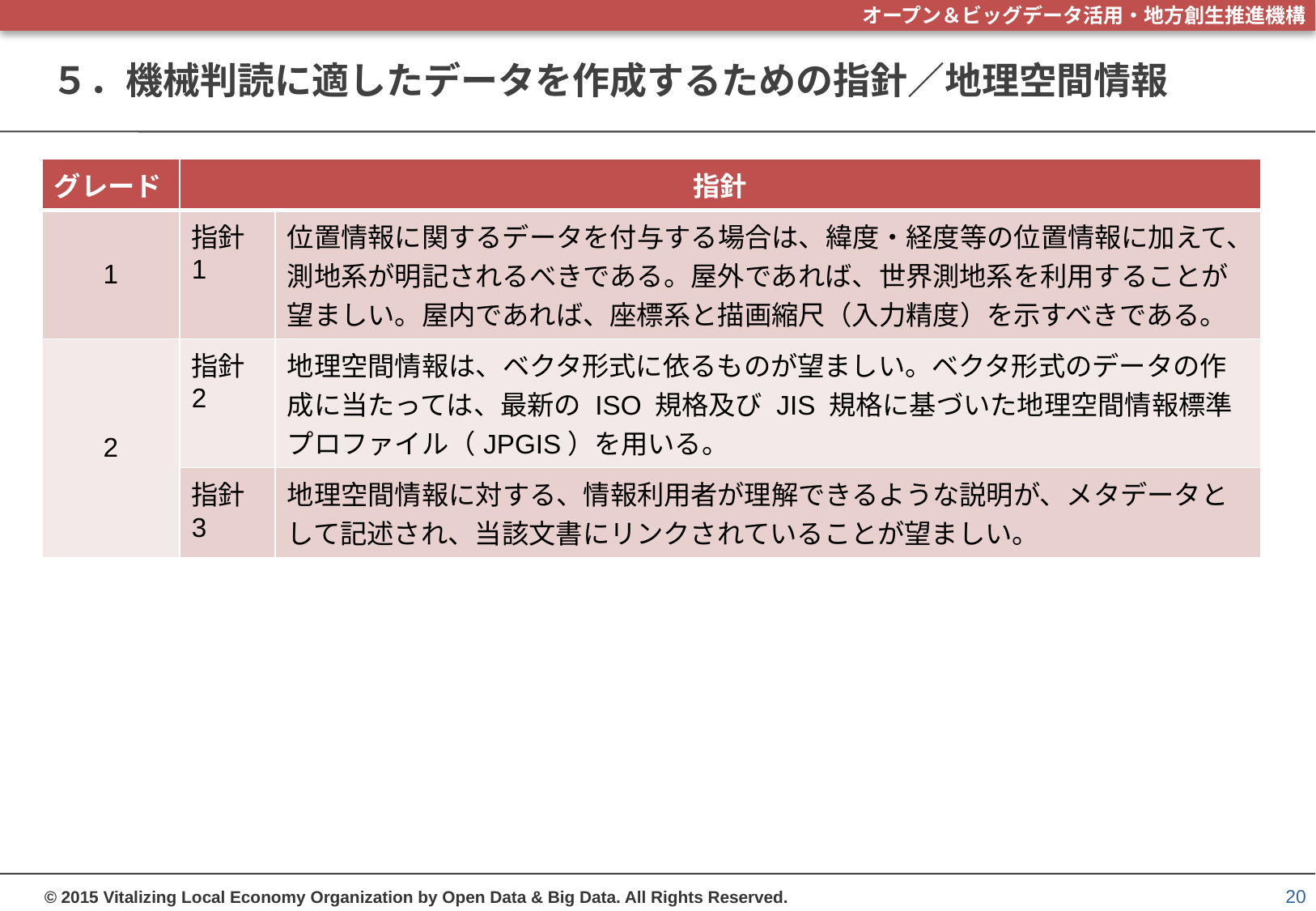

# ５．機械判読に適したデータを作成するための指針／地理空間情報
| グレード | 指針 |  |
| --- | --- | --- |
| 1 | 指針1 | 位置情報に関するデータを付与する場合は、緯度・経度等の位置情報に加えて、測地系が明記されるべきである。屋外であれば、世界測地系を利用することが望ましい。屋内であれば、座標系と描画縮尺（入力精度）を示すべきである。 |
| 2 | 指針2 | 地理空間情報は、ベクタ形式に依るものが望ましい。ベクタ形式のデータの作成に当たっては、最新の ISO 規格及び JIS 規格に基づいた地理空間情報標準プロファイル（JPGIS）を用いる。 |
|  | 指針3 | 地理空間情報に対する、情報利用者が理解できるような説明が、メタデータとして記述され、当該文書にリンクされていることが望ましい。 |
20